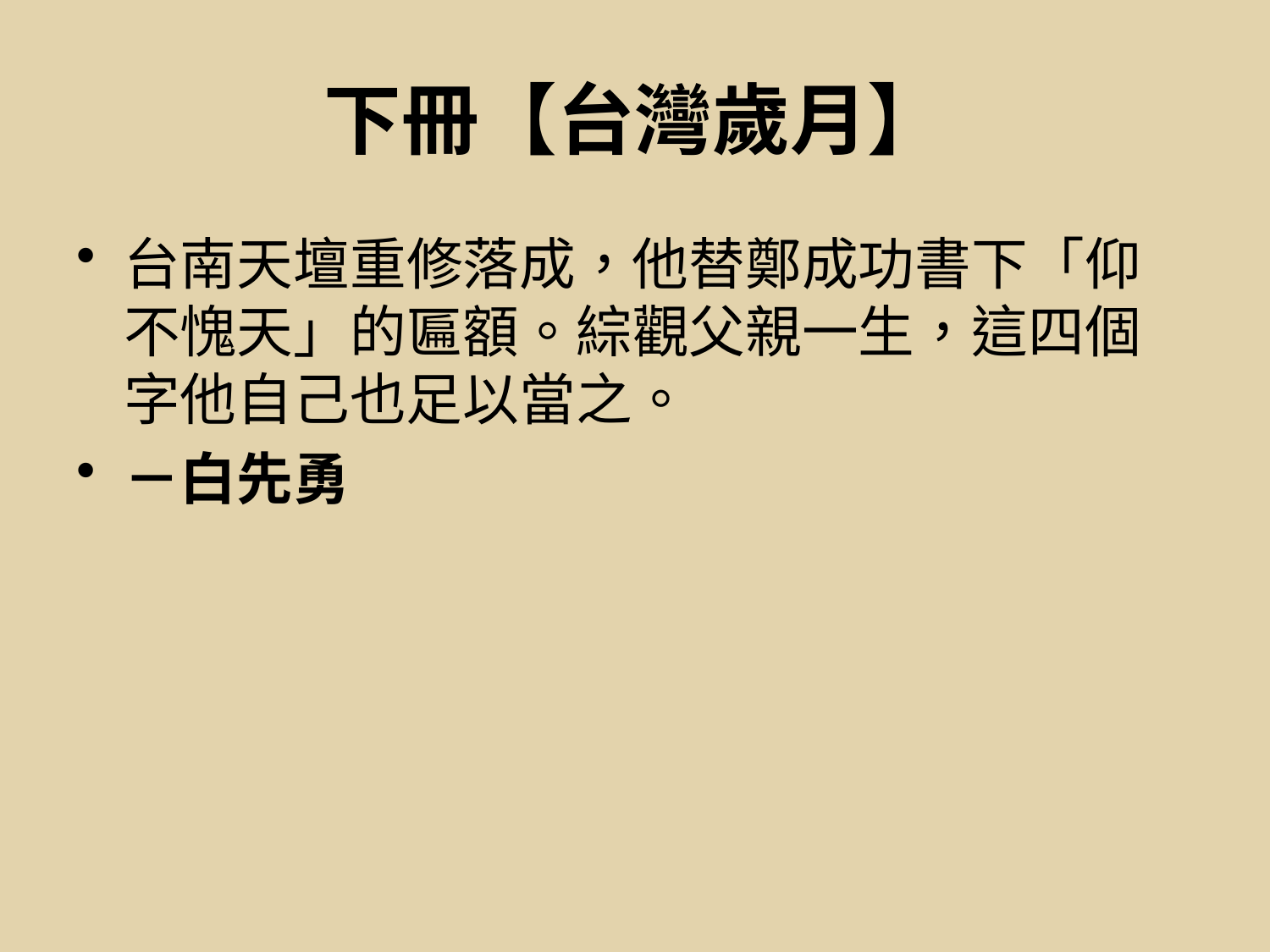

# 下冊【台灣歲月】
台南天壇重修落成，他替鄭成功書下「仰不愧天」的匾額。綜觀父親一生，這四個字他自己也足以當之。
－白先勇